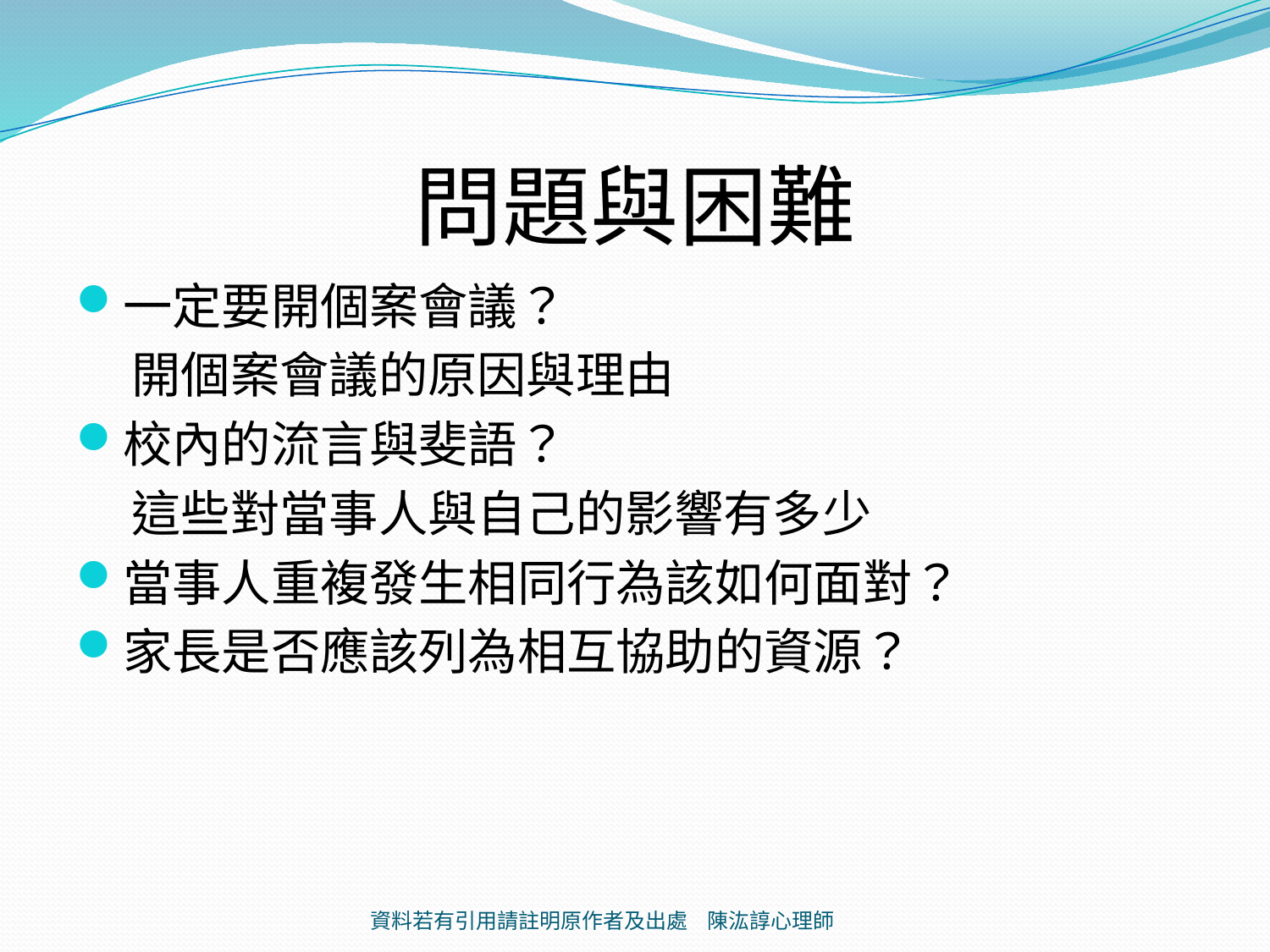

# 問題與困難
一定要開個案會議？
    開個案會議的原因與理由
校內的流言與斐語？
    這些對當事人與自己的影響有多少
當事人重複發生相同行為該如何面對？
家長是否應該列為相互協助的資源？
資料若有引用請註明原作者及出處   陳汯諄心理師